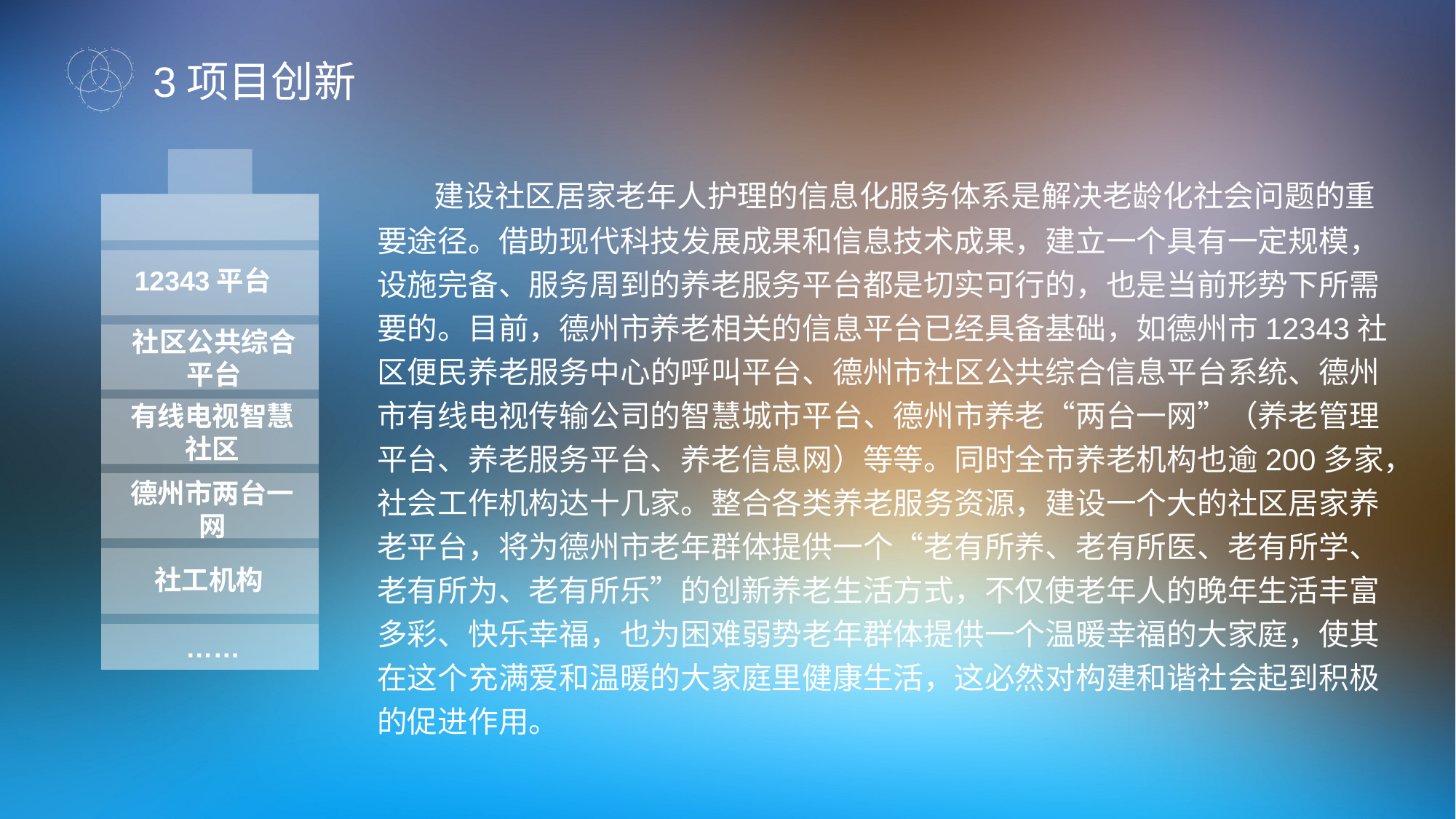

3项目创新

        建设社区居家老年人护理的信息化服务体系是解决老龄化社会问题的重要途径。借助现代科技发展成果和信息技术成果，建立一个具有一定规模，设施完备、服务周到的养老服务平台都是切实可行的，也是当前形势下所需要的。目前，德州市养老相关的信息平台已经具备基础，如德州市12343社区便民养老服务中心的呼叫平台、德州市社区公共综合信息平台系统、德州市有线电视传输公司的智慧城市平台、德州市养老“两台一网”（养老管理平台、养老服务平台、养老信息网）等等。同时全市养老机构也逾200多家，社会工作机构达十几家。整合各类养老服务资源，建设一个大的社区居家养老平台，将为德州市老年群体提供一个“老有所养、老有所医、老有所学、老有所为、老有所乐”的创新养老生活方式，不仅使老年人的晚年生活丰富多彩、快乐幸福，也为困难弱势老年群体提供一个温暖幸福的大家庭，使其在这个充满爱和温暖的大家庭里健康生活，这必然对构建和谐社会起到积极的促进作用。

12343平台

社区公共综合平台

有线电视智慧社区

德州市两台一网

社工机构

……